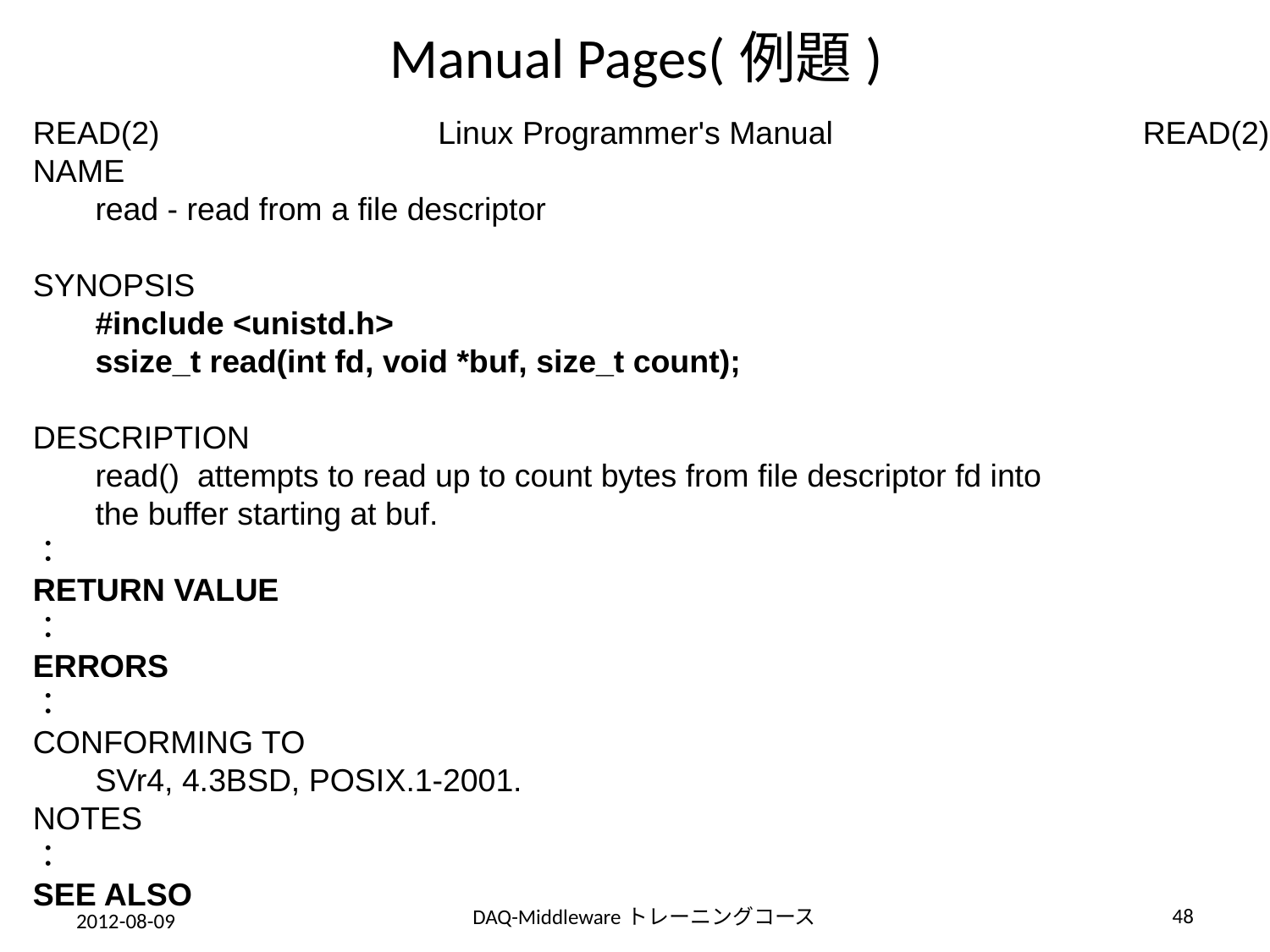

# Manual Pages(例題)
READ(2) 　　　　　　　　Linux Programmer's Manual 　　　　　　　　　READ(2)
NAME
       read - read from a file descriptor

SYNOPSIS
       #include <unistd.h>
       ssize_t read(int fd, void *buf, size_t count);

DESCRIPTION
       read()  attempts to read up to count bytes from file descriptor fd into
       the buffer starting at buf.
：
RETURN VALUE
：
ERRORS
：
CONFORMING TO
       SVr4, 4.3BSD, POSIX.1-2001.
NOTES
：
SEE ALSO
48
DAQ-Middlewareトレーニングコース
2012-08-09